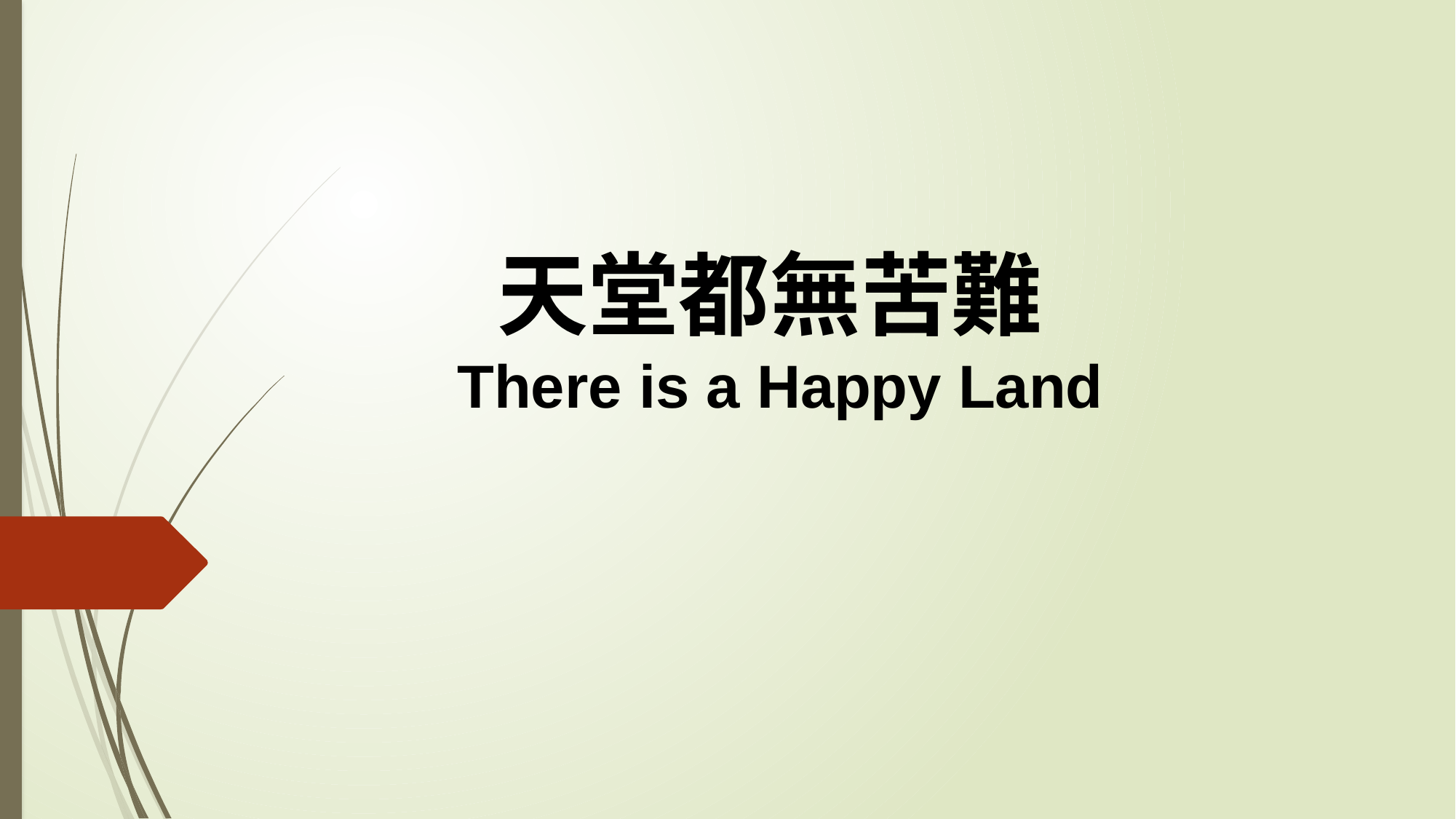

# 天堂都無苦難 There is a Happy Land